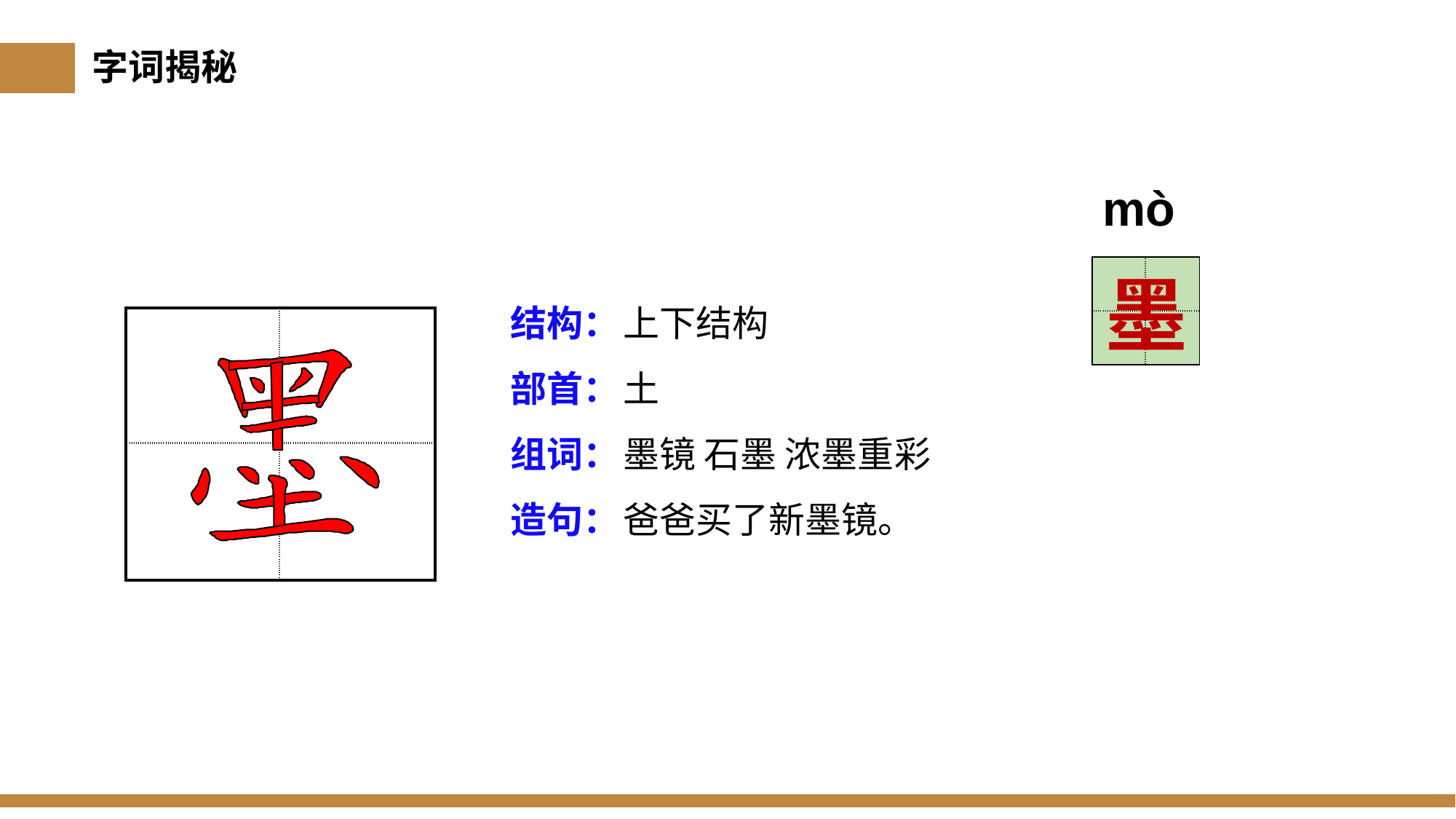

字词揭秘
mò
|  |  |
| --- | --- |
|  |  |
墨
结构：
部首：
组词：
造句：

上下结构
土
墨镜 石墨 浓墨重彩
爸爸买了新墨镜。
|  |  |
| --- | --- |
|  |  |